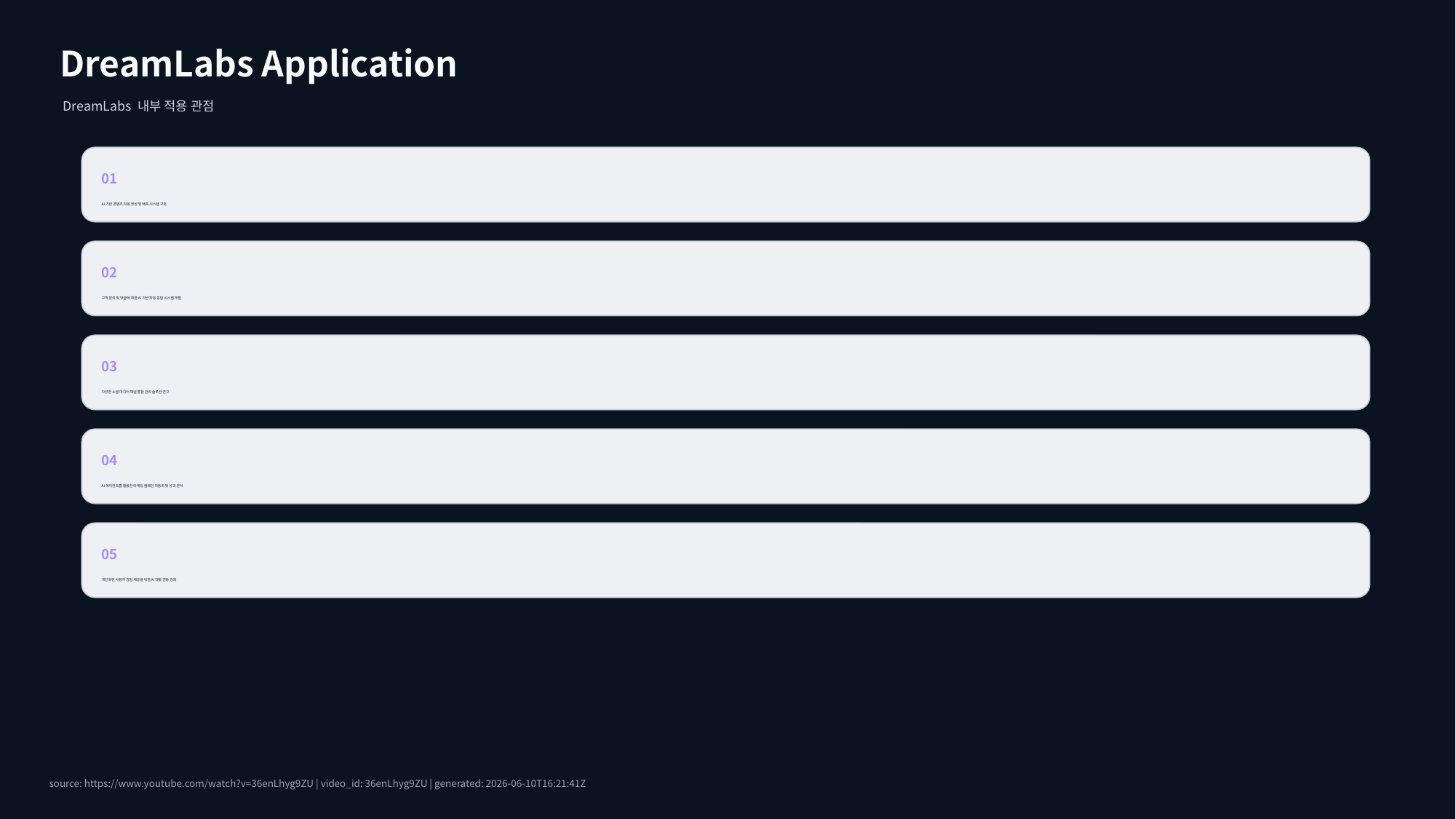

DreamLabs Application
DreamLabs 내부 적용 관점

01
AI 기반 콘텐츠 자동 생성 및 배포 시스템 구축

02
고객 문의 및 댓글에 대한 AI 기반 자동 응답 시스템 개발

03
다양한 소셜 미디어 채널 통합 관리 솔루션 연구

04
AI 에이전트를 활용한 마케팅 캠페인 자동화 및 성과 분석

05
개인화된 사용자 경험 제공을 위한 AI 챗봇 연동 강화
source: https://www.youtube.com/watch?v=36enLhyg9ZU | video_id: 36enLhyg9ZU | generated: 2026-06-10T16:21:41Z